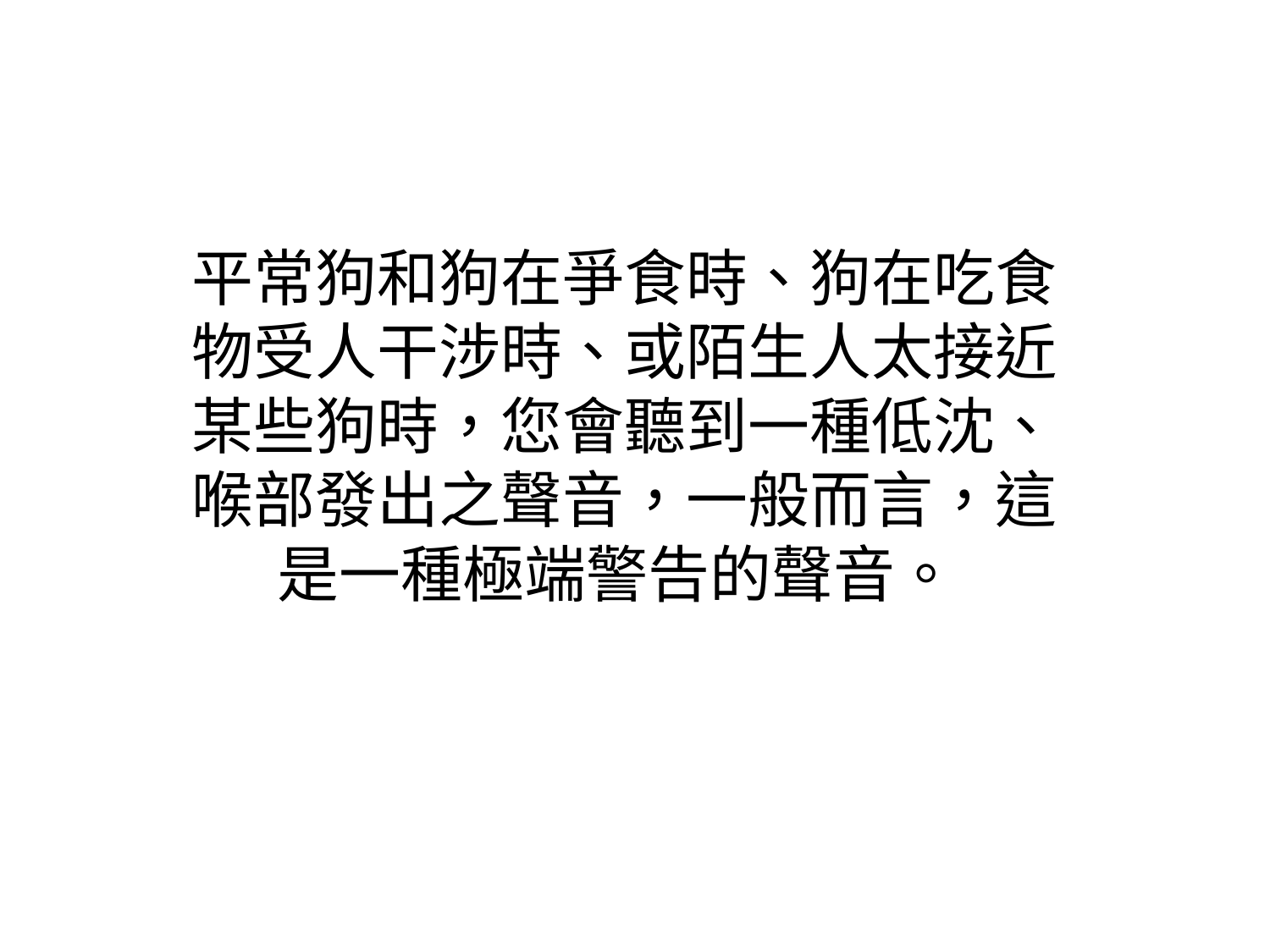

平常狗和狗在爭食時、狗在吃食物受人干涉時、或陌生人太接近某些狗時，您會聽到一種低沈、喉部發出之聲音，一般而言，這是一種極端警告的聲音。